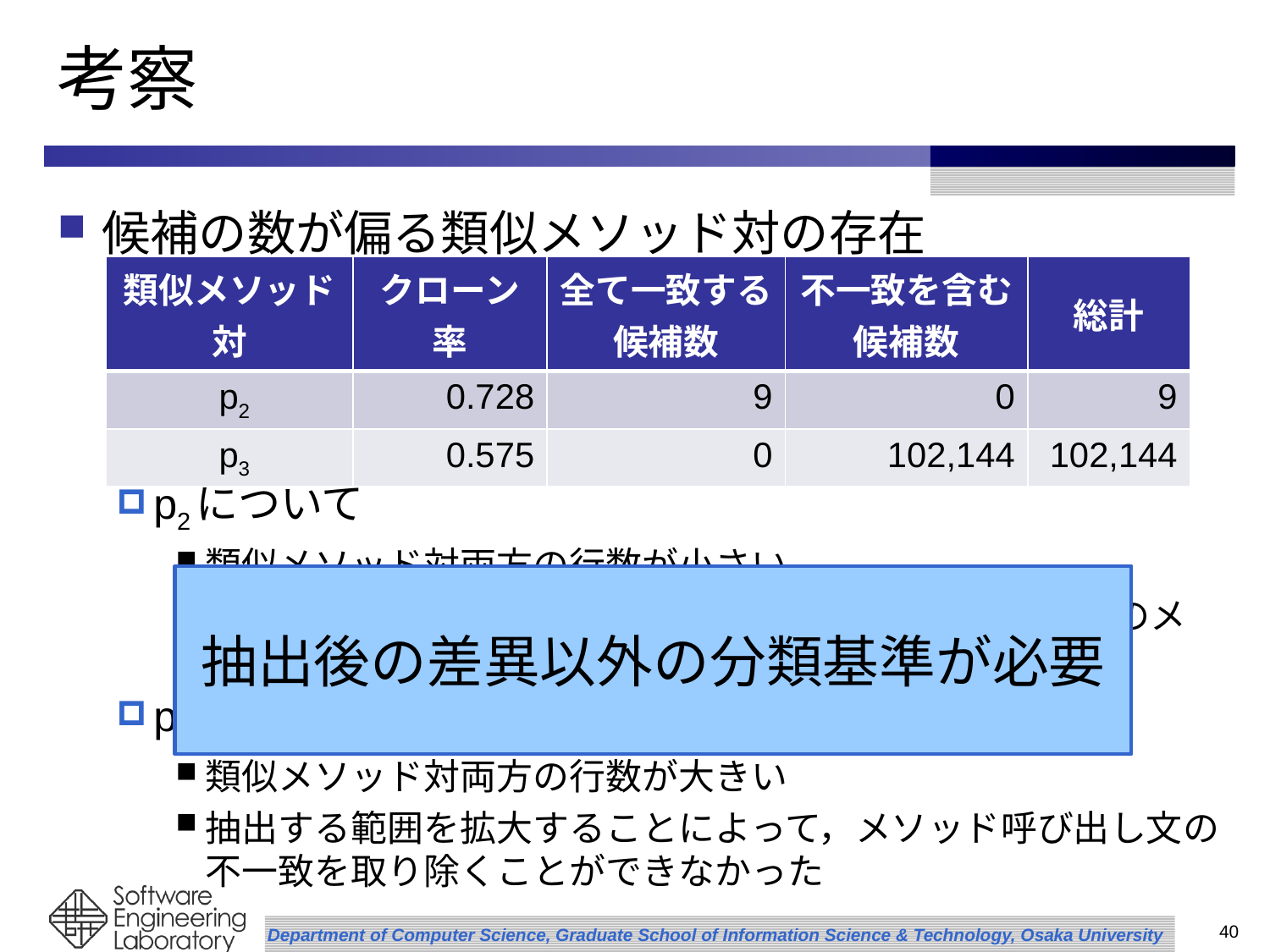

# 考察
候補の数が偏る類似メソッド対の存在

p2について
類似メソッド対両方の行数が小さい
差分が検出された時点で，範囲を変更させずとも抽出後のメソッド呼び出し文が一致していた
p3について
類似メソッド対両方の行数が大きい
抽出する範囲を拡大することによって，メソッド呼び出し文の不一致を取り除くことができなかった
| 類似メソッド対 | クローン率 | 全て一致する 候補数 | 不一致を含む 候補数 | 総計 |
| --- | --- | --- | --- | --- |
| p2 | 0.728 | 9 | 0 | 9 |
| p3 | 0.575 | 0 | 102,144 | 102,144 |
抽出後の差異以外の分類基準が必要
40